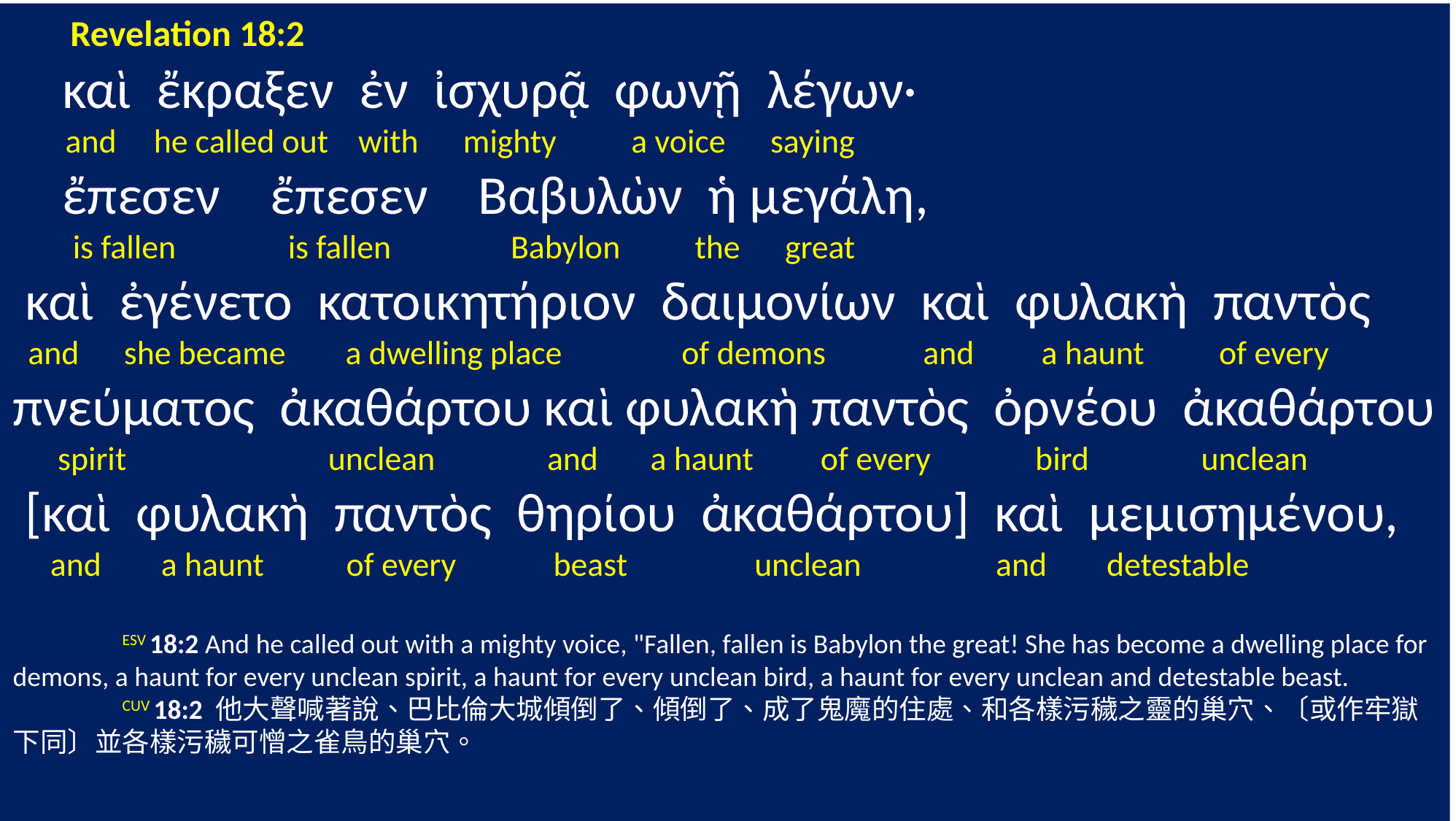

Revelation 18:2
    καὶ  ἔκραξεν  ἐν  ἰσχυρᾷ  φωνῇ  λέγων·
       and     he called out    with      mighty          a voice      saying
    ἔπεσεν    ἔπεσεν    Βαβυλὼν  ἡ μεγάλη,
        is fallen               is fallen                Babylon          the      great
 καὶ  ἐγένετο  κατοικητήριον  δαιμονίων  καὶ  φυλακὴ  παντὸς
  and      she became        a dwelling place                of demons             and         a haunt          of every
πνεύματος  ἀκαθάρτου καὶ φυλακὴ παντὸς  ὀρνέου  ἀκαθάρτου
      spirit                           unclean               and       a haunt         of every              bird               unclean
 [καὶ  φυλακὴ  παντὸς  θηρίου  ἀκαθάρτου]  καὶ  μεμισημένου,
     and        a haunt           of every             beast                 unclean                  and        detestable

	ESV 18:2 And he called out with a mighty voice, "Fallen, fallen is Babylon the great! She has become a dwelling place for demons, a haunt for every unclean spirit, a haunt for every unclean bird, a haunt for every unclean and detestable beast.
	CUV 18:2 他大聲喊著說、巴比倫大城傾倒了、傾倒了、成了鬼魔的住處、和各樣污穢之靈的巢穴、〔或作牢獄下同〕並各樣污穢可憎之雀鳥的巢穴。